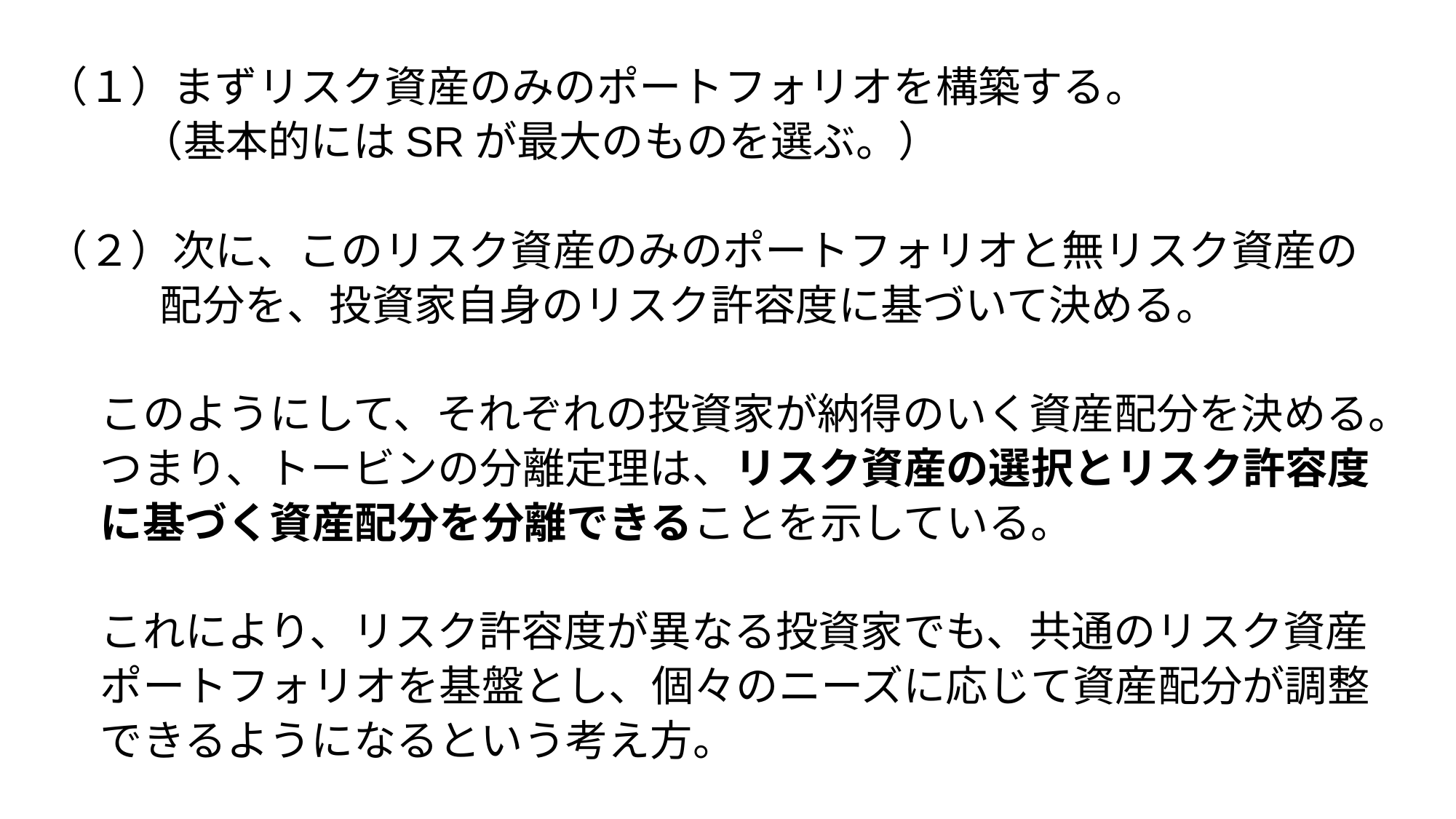

（１）まずリスク資産のみのポートフォリオを構築する。
         （基本的にはSRが最大のものを選ぶ。）

（２）次に、このリスク資産のみのポートフォリオと無リスク資産の
           配分を、投資家自身のリスク許容度に基づいて決める。

このようにして、それぞれの投資家が納得のいく資産配分を決める。
つまり、トービンの分離定理は、リスク資産の選択とリスク許容度に基づく資産配分を分離できることを示している。

これにより、リスク許容度が異なる投資家でも、共通のリスク資産ポートフォリオを基盤とし、個々のニーズに応じて資産配分が調整できるようになるという考え方。